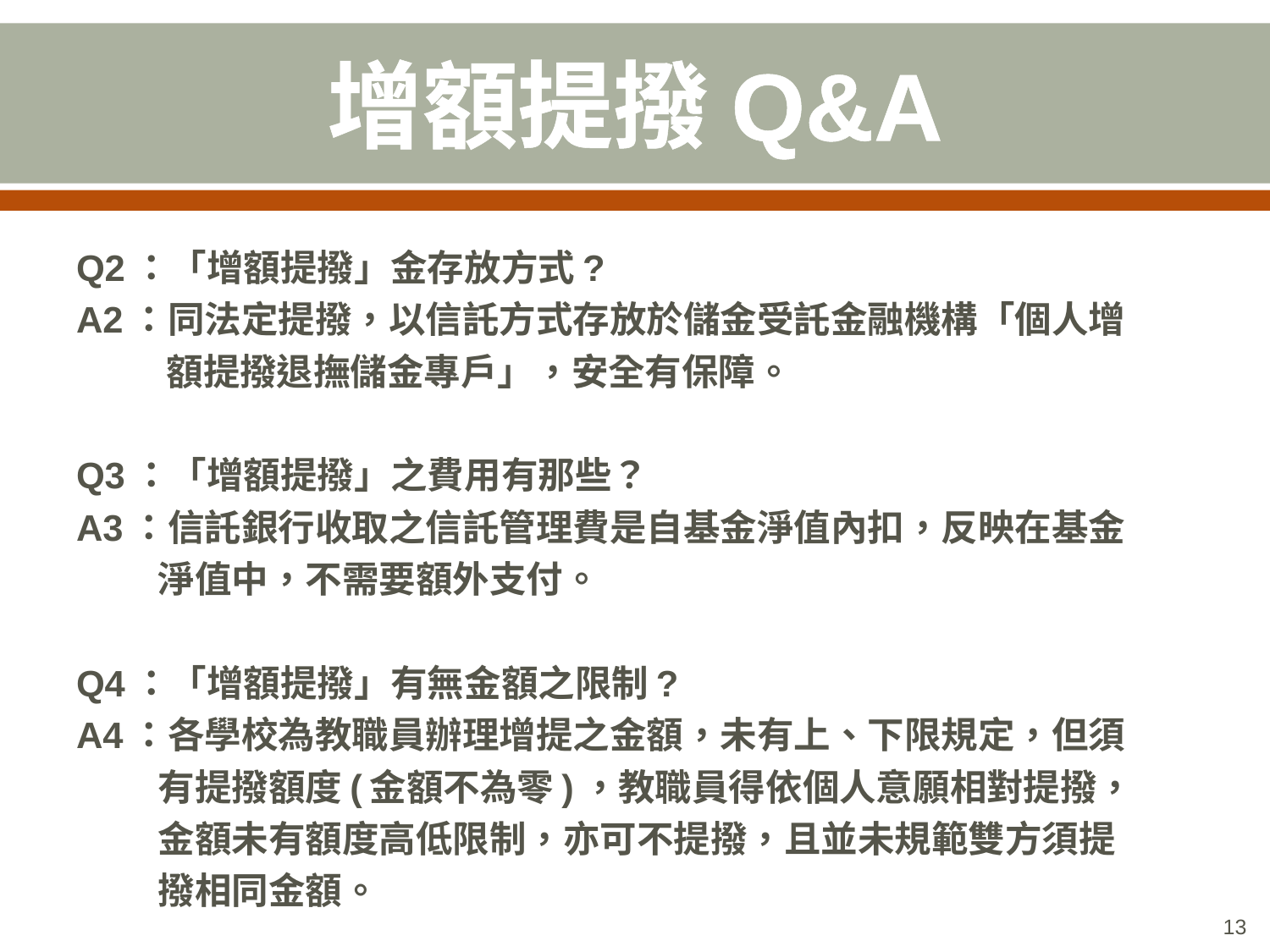

# 增額提撥Q&A
Q2：「增額提撥」金存放方式?
A2：同法定提撥，以信託方式存放於儲金受託金融機構「個人增
          額提撥退撫儲金專戶」，安全有保障。

Q3：「增額提撥」之費用有那些？
A3：信託銀行收取之信託管理費是自基金淨值內扣，反映在基金
         淨值中，不需要額外支付。

Q4：「增額提撥」有無金額之限制?
A4：各學校為教職員辦理增提之金額，未有上、下限規定，但須
         有提撥額度(金額不為零)，教職員得依個人意願相對提撥，
         金額未有額度高低限制，亦可不提撥，且並未規範雙方須提
         撥相同金額。
13